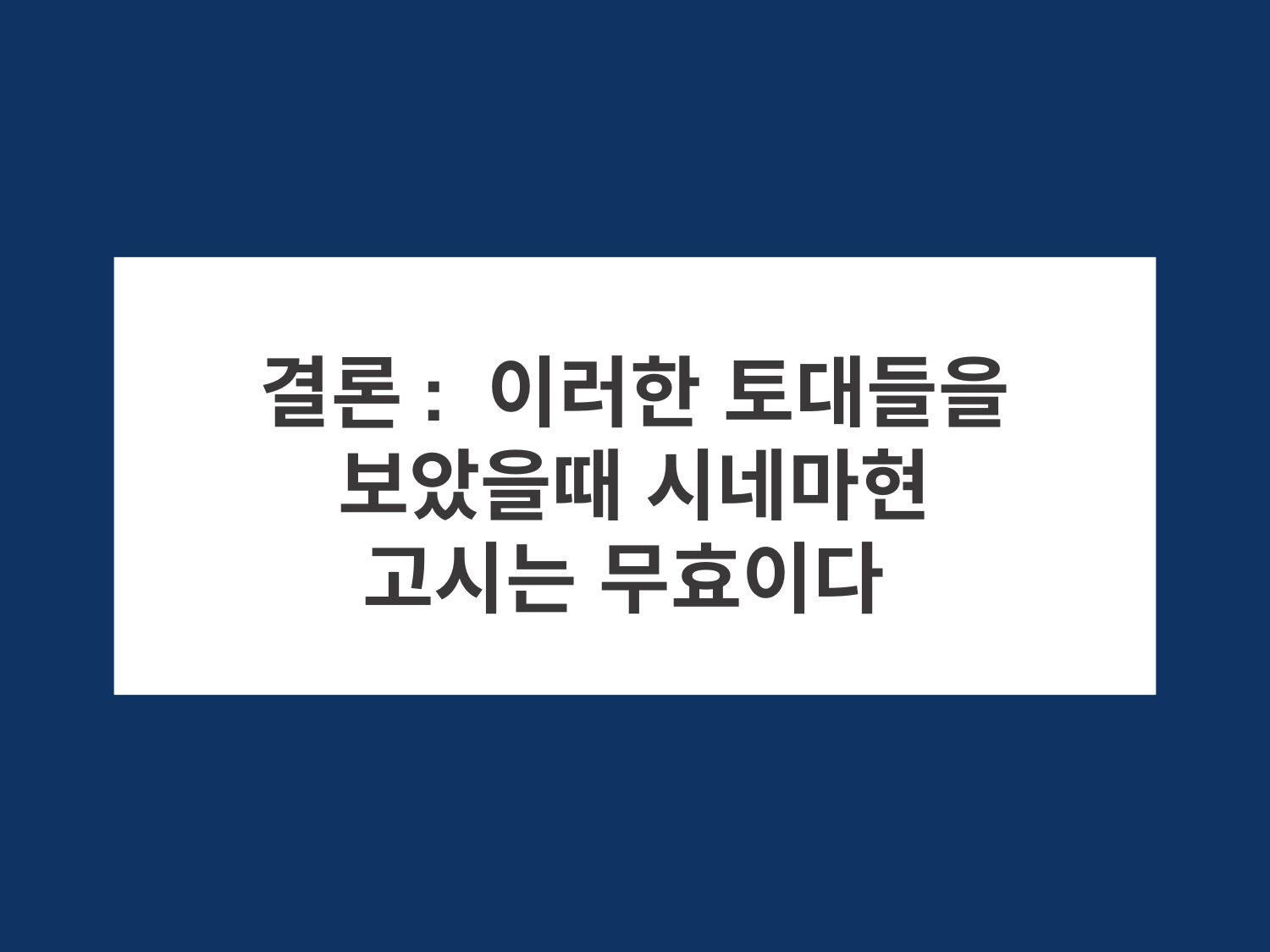

결론: 이러한 토대들을 보았을때 시네마현 고시는 무효이다